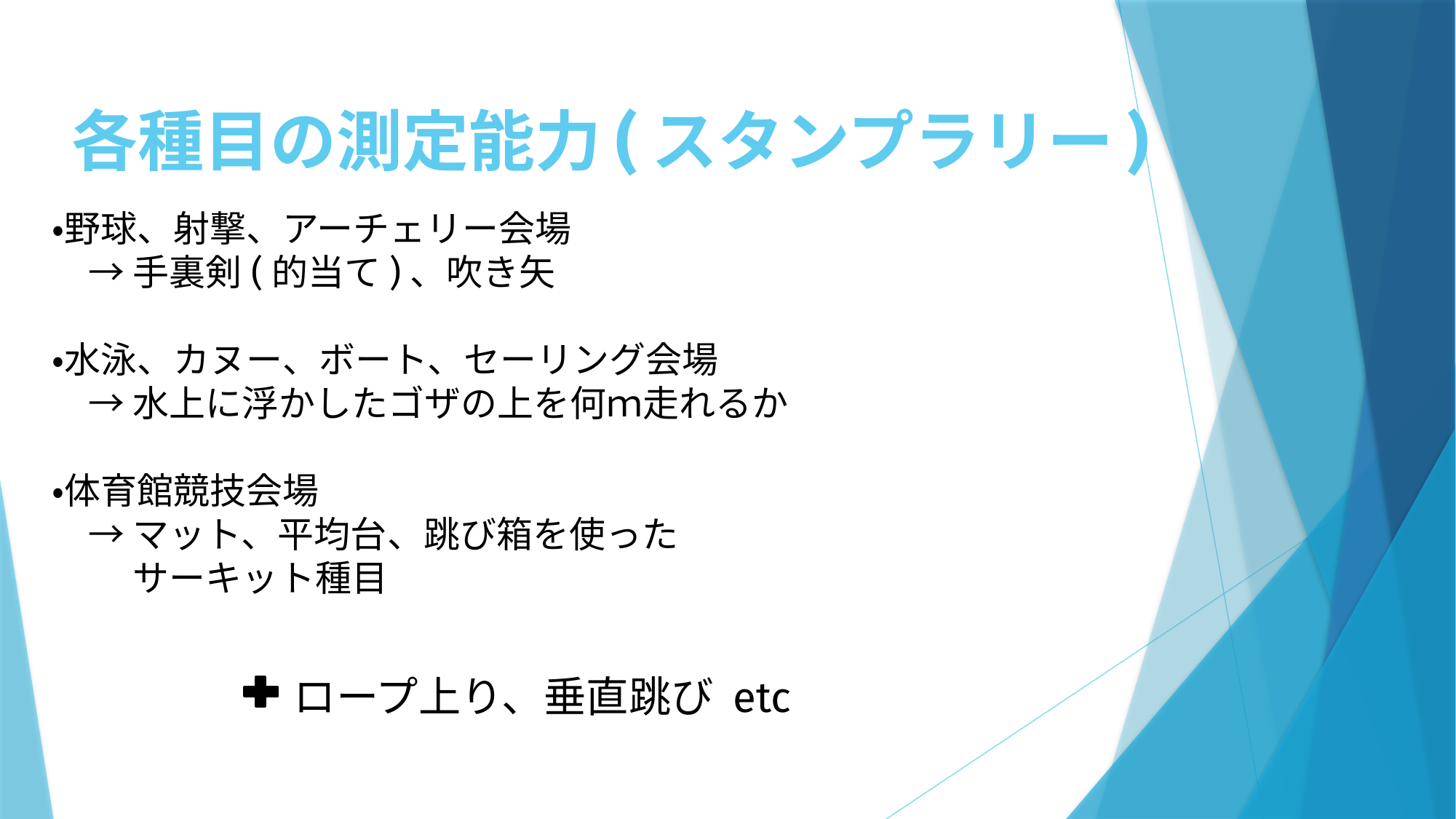

# 各種目の測定能力(スタンプラリー)
・野球、射撃、アーチェリー会場
　→ 手裏剣(的当て)、吹き矢

・水泳、カヌー、ボート、セーリング会場
　→ 水上に浮かしたゴザの上を何ｍ走れるか

・体育館競技会場
　→ マット、平均台、跳び箱を使った
　　 サーキット種目
ロープ上り、垂直跳び etc